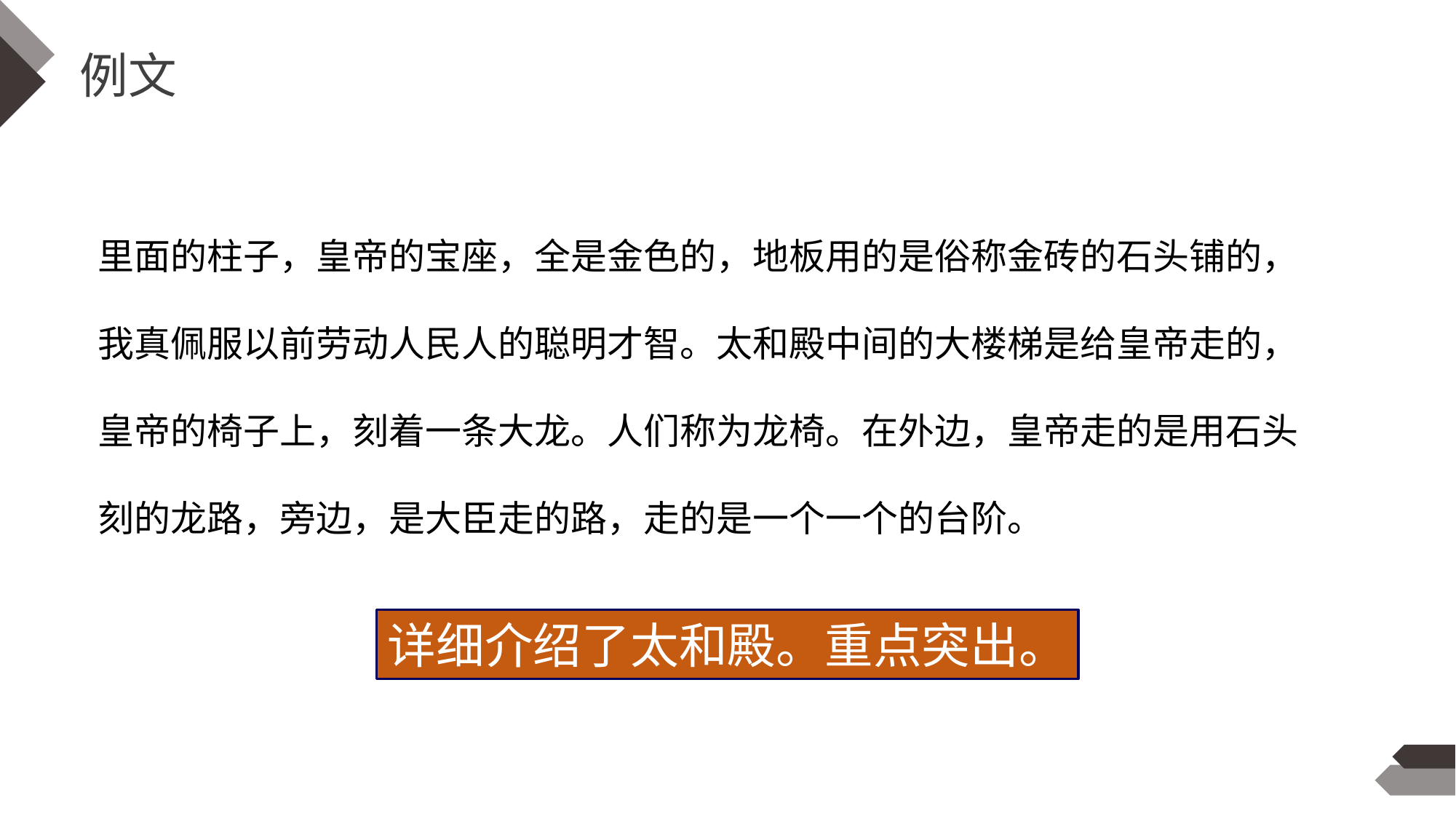

例文
里面的柱子，皇帝的宝座，全是金色的，地板用的是俗称金砖的石头铺的，我真佩服以前劳动人民人的聪明才智。太和殿中间的大楼梯是给皇帝走的，皇帝的椅子上，刻着一条大龙。人们称为龙椅。在外边，皇帝走的是用石头刻的龙路，旁边，是大臣走的路，走的是一个一个的台阶。
详细介绍了太和殿。重点突出。